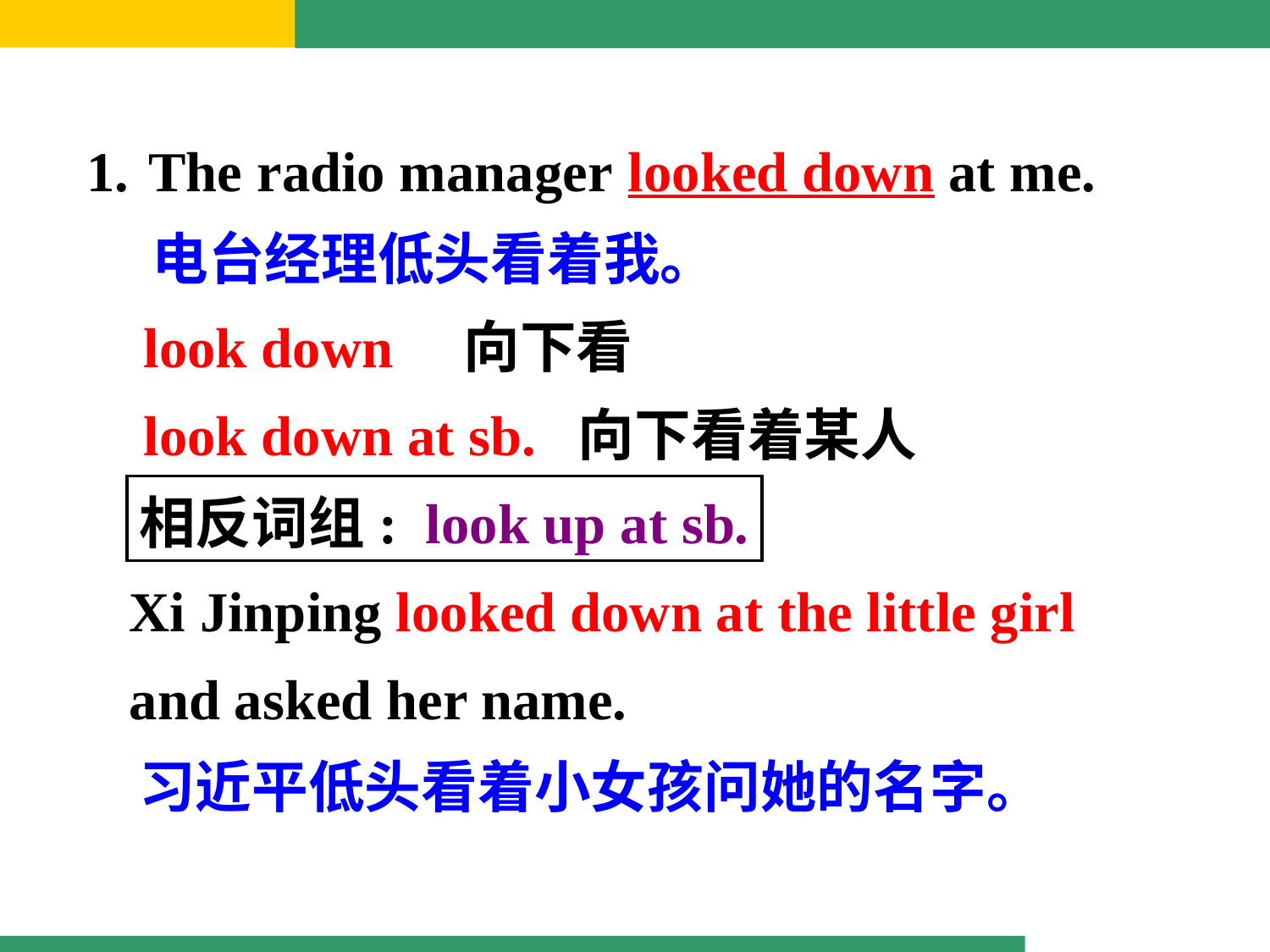

The radio manager looked down at me.
    电台经理低头看着我。
    look down    向下看
    look down at sb.  向下看着某人
   相反词组:  look up at sb.
   Xi Jinping looked down at the little girl
   and asked her name.
   习近平低头看着小女孩问她的名字。